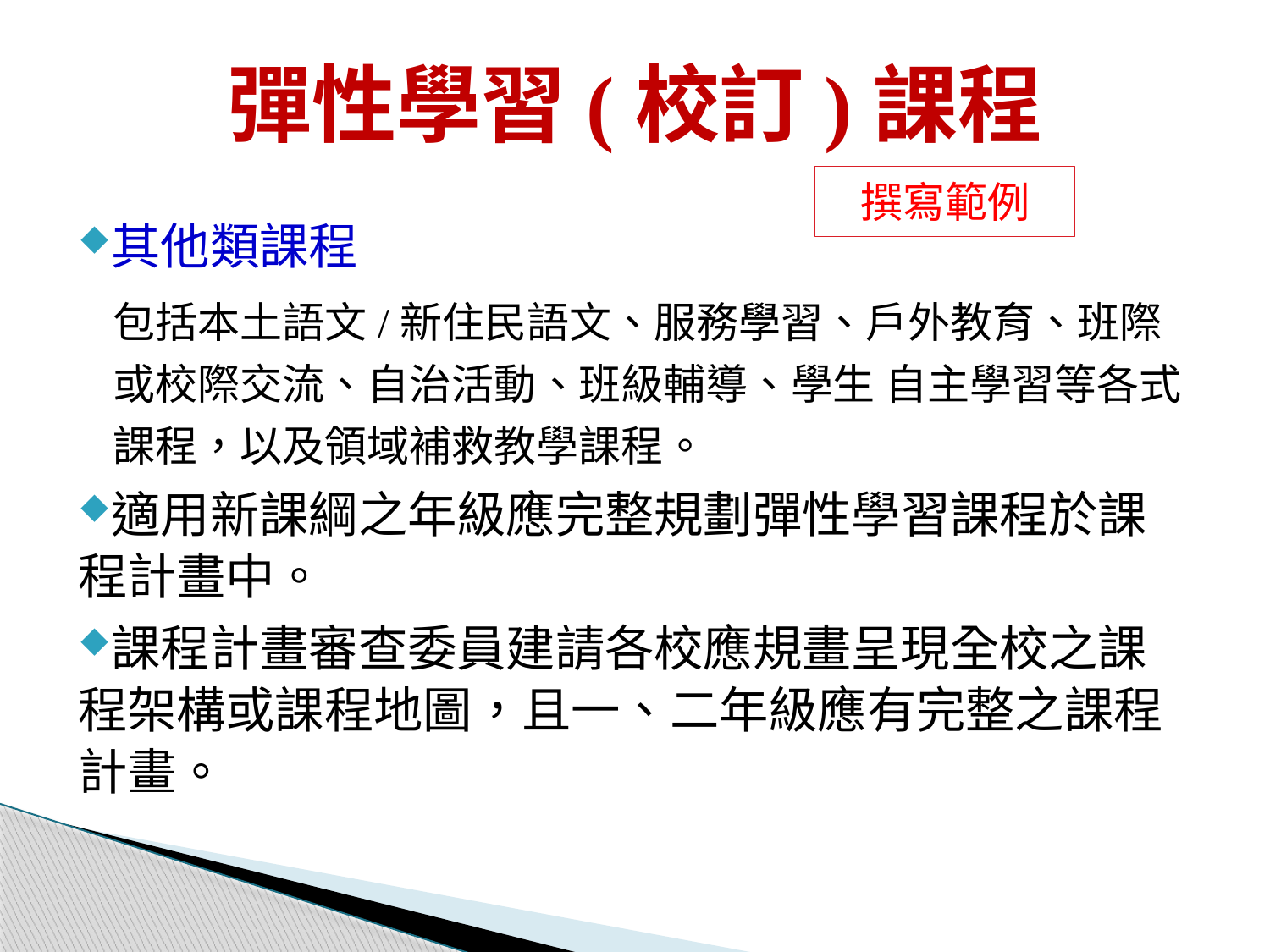

# 彈性學習(校訂)課程
撰寫範例
其他類課程
包括本土語文/新住民語文、服務學習、戶外教育、班際或校際交流、自治活動、班級輔導、學生 自主學習等各式課程，以及領域補救教學課程。
適用新課綱之年級應完整規劃彈性學習課程於課程計畫中。
課程計畫審查委員建請各校應規畫呈現全校之課程架構或課程地圖，且一、二年級應有完整之課程計畫。